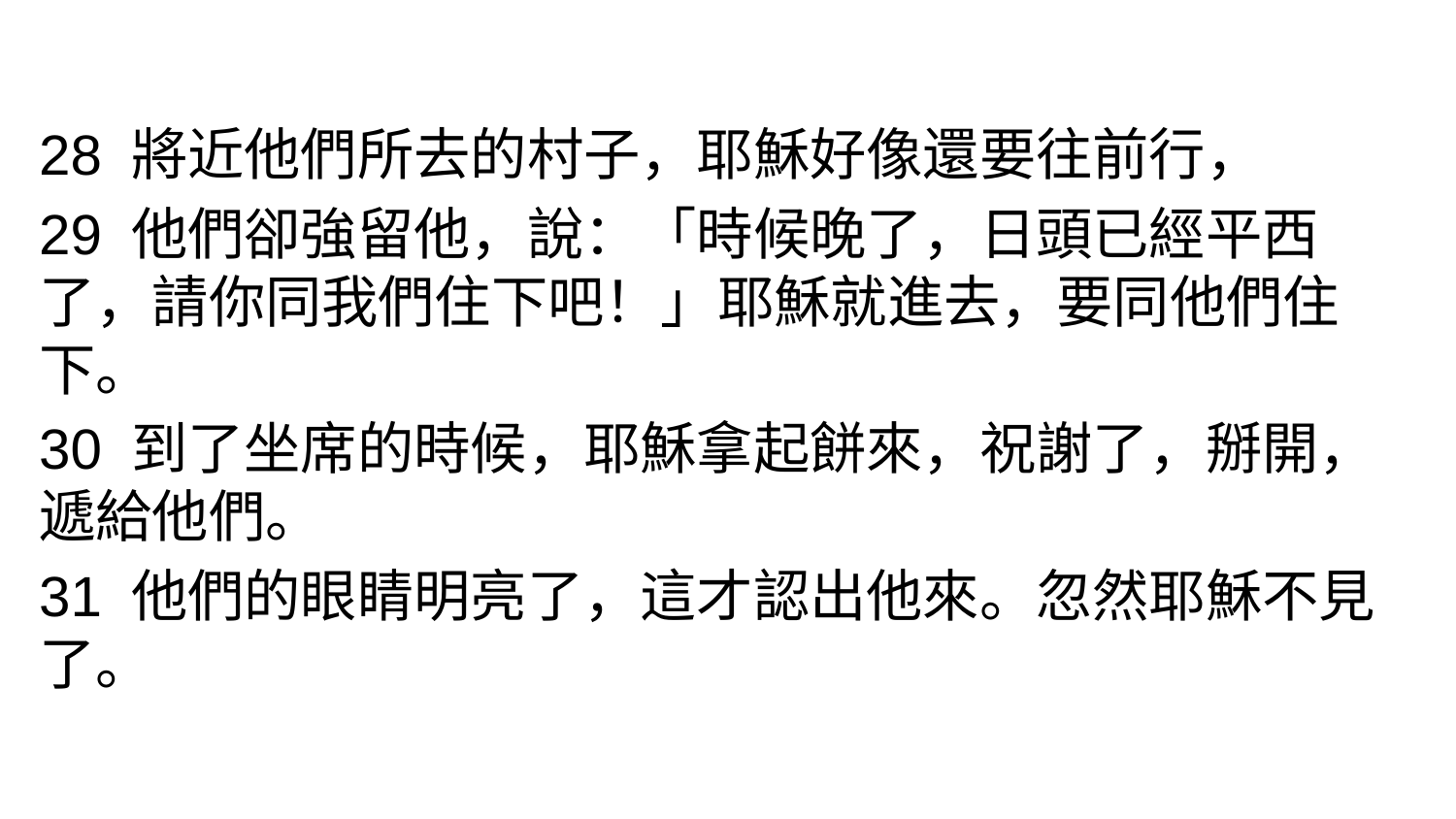

#
28 將近他們所去的村子，耶穌好像還要往前行，
29 他們卻強留他，說：「時候晚了，日頭已經平西了，請你同我們住下吧！」耶穌就進去，要同他們住下。
30 到了坐席的時候，耶穌拿起餅來，祝謝了，掰開，遞給他們。
31 他們的眼睛明亮了，這才認出他來。忽然耶穌不見了。